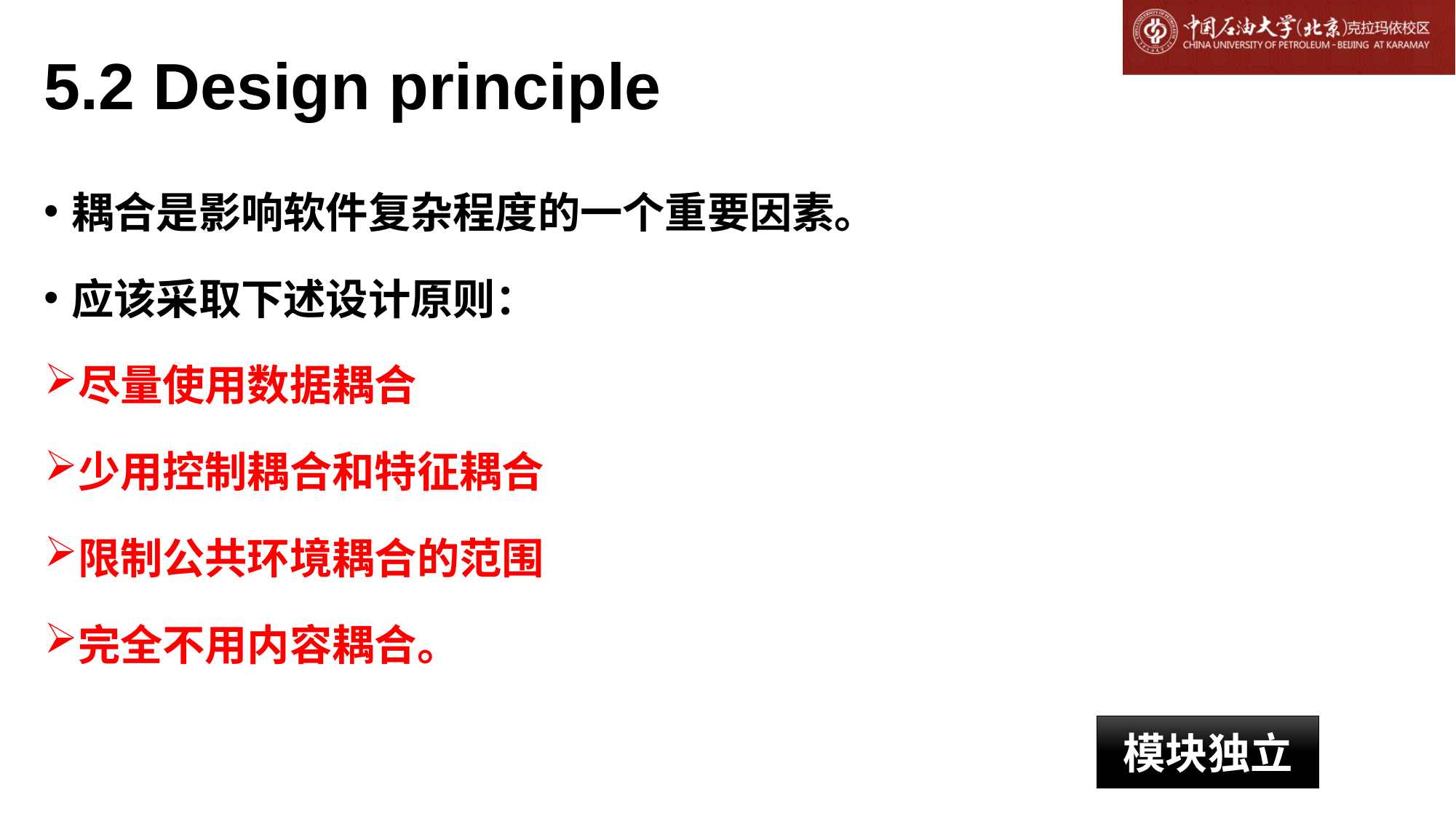

# 5.2 Design principle
耦合是影响软件复杂程度的一个重要因素。
应该采取下述设计原则：
尽量使用数据耦合
少用控制耦合和特征耦合
限制公共环境耦合的范围
完全不用内容耦合。
模块独立